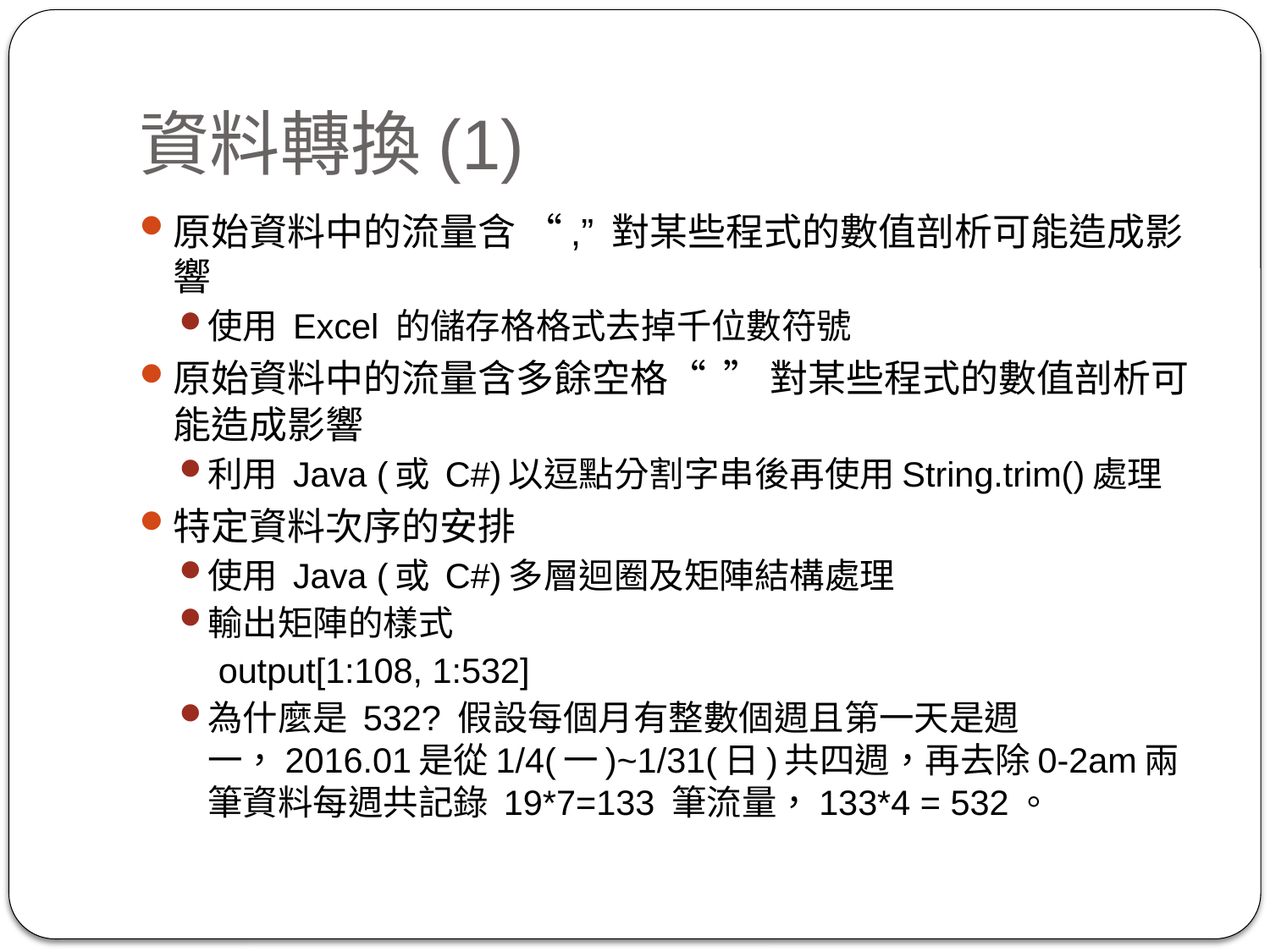

# 資料轉換(1)
原始資料中的流量含 “,” 對某些程式的數值剖析可能造成影響
使用 Excel 的儲存格格式去掉千位數符號
原始資料中的流量含多餘空格“  ” 對某些程式的數值剖析可能造成影響
利用 Java (或 C#)以逗點分割字串後再使用String.trim()處理
特定資料次序的安排
使用 Java (或 C#)多層迴圈及矩陣結構處理
輸出矩陣的樣式
    output[1:108, 1:532]
為什麼是 532? 假設每個月有整數個週且第一天是週一，2016.01是從1/4(一)~1/31(日)共四週，再去除0-2am兩筆資料每週共記錄 19*7=133 筆流量，133*4 = 532。